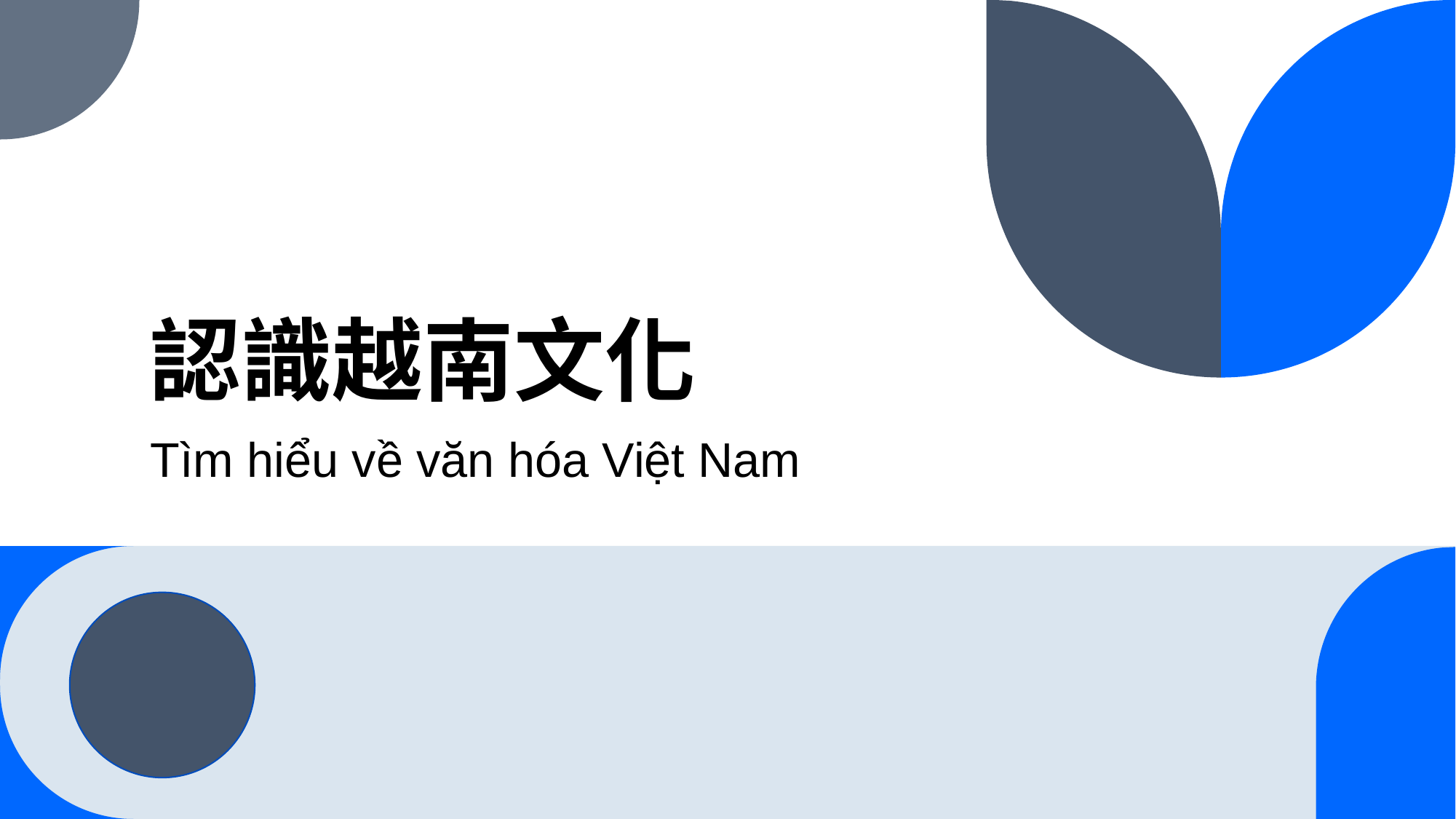

# 認識越南文化
Tìm hiểu về văn hóa Việt Nam